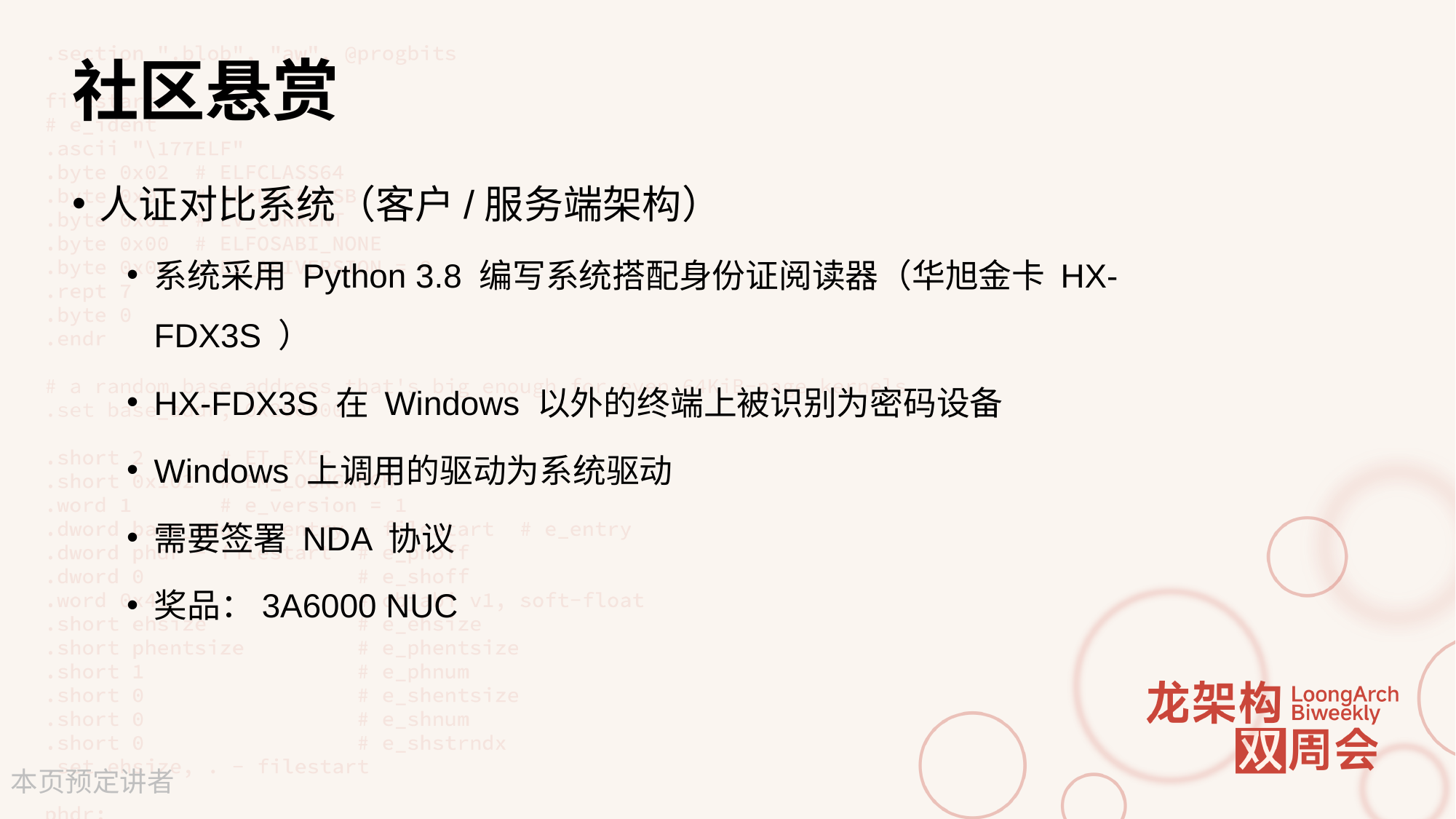

# 社区悬赏
人证对比系统（客户/服务端架构）
系统采用 Python 3.8 编写系统搭配身份证阅读器（华旭金卡 HX-FDX3S ）
HX-FDX3S 在 Windows 以外的终端上被识别为密码设备
Windows 上调用的驱动为系统驱动
需要签署 NDA 协议
奖品：3A6000 NUC